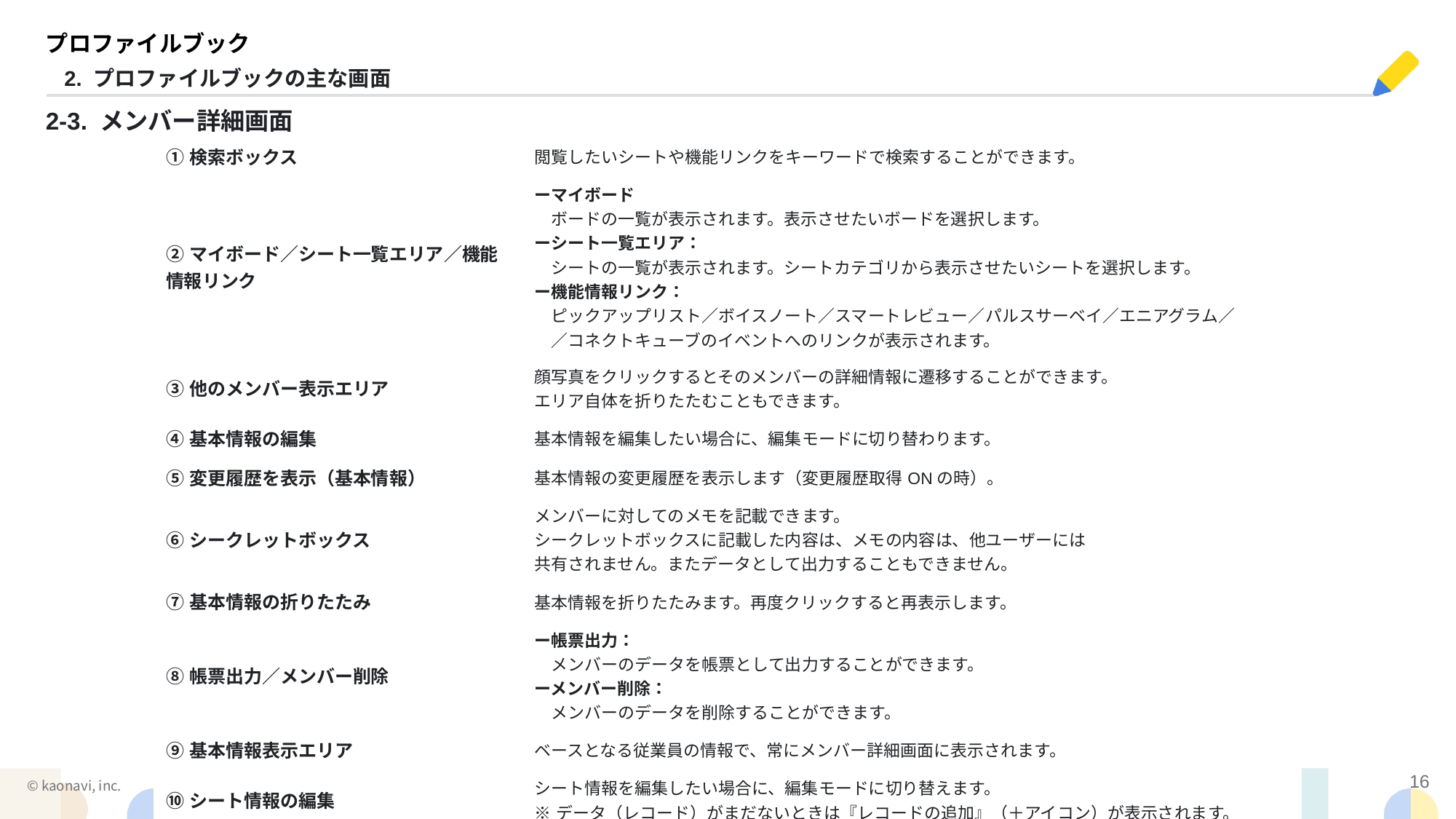

プロファイルブック
2. プロファイルブックの主な画面
2-3. メンバー詳細画面
| ①検索ボックス | 閲覧したいシートや機能リンクをキーワードで検索することができます。 |
| --- | --- |
| ②マイボード／シート一覧エリア／機能情報リンク | ーマイボード 　ボードの一覧が表示されます。表示させたいボードを選択します。 ーシート一覧エリア： 　シートの一覧が表示されます。シートカテゴリから表示させたいシートを選択します。 ー機能情報リンク： 　ピックアップリスト／ボイスノート／スマートレビュー／パルスサーベイ／エニアグラム／ 　／コネクトキューブのイベントへのリンクが表示されます。 |
| ③他のメンバー表示エリア | 顔写真をクリックするとそのメンバーの詳細情報に遷移することができます。 エリア自体を折りたたむこともできます。 |
| ④基本情報の編集 | 基本情報を編集したい場合に、編集モードに切り替わります。 |
| ⑤変更履歴を表示（基本情報） | 基本情報の変更履歴を表示します（変更履歴取得ONの時）。 |
| ⑥シークレットボックス | メンバーに対してのメモを記載できます。 シークレットボックスに記載した内容は、メモの内容は、他ユーザーには 共有されません。またデータとして出力することもできません。 |
| ⑦基本情報の折りたたみ | 基本情報を折りたたみます。再度クリックすると再表示します。 |
| ⑧帳票出力／メンバー削除 | ー帳票出力： 　メンバーのデータを帳票として出力することができます。 ーメンバー削除： 　メンバーのデータを削除することができます。 |
| ⑨基本情報表示エリア | ベースとなる従業員の情報で、常にメンバー詳細画面に表示されます。 |
| ⑩シート情報の編集 | シート情報を編集したい場合に、編集モードに切り替えます。 ※データ（レコード）がまだないときは『レコードの追加』（＋アイコン）が表示されます。 |
| ⑪変更履歴を表示（シート情報） | シート情報の変更履歴が表示されます（単一レコード／変更履歴ONの時）。 |
| ⑫シート情報表示エリア | 選択されたシート情報がこちらに表示されます。 |